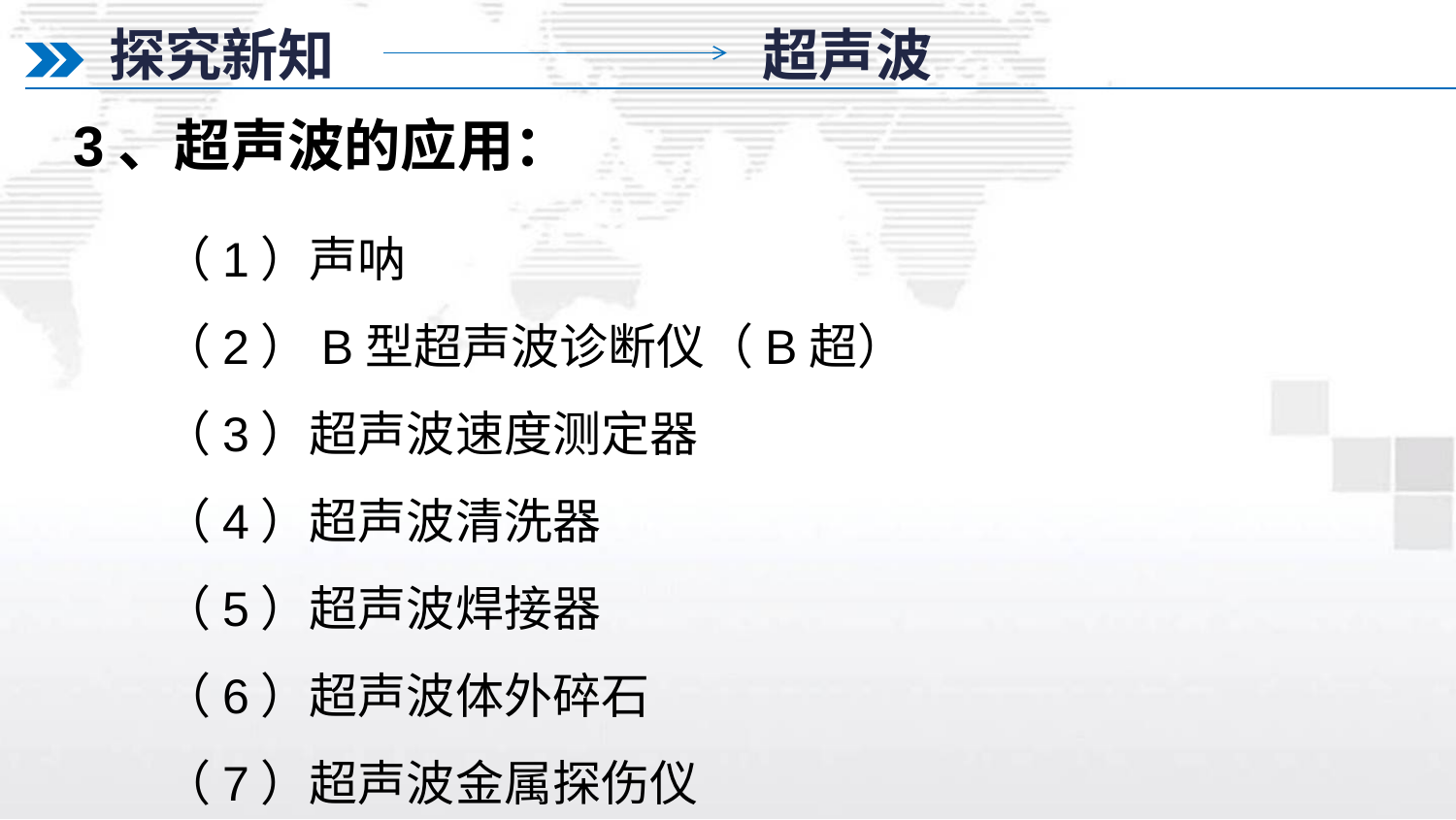

# 探究新知
超声波
3、超声波的应用：
（1）声呐
（2）B型超声波诊断仪（B超）
（3）超声波速度测定器
（4）超声波清洗器
（5）超声波焊接器
（6）超声波体外碎石
（7）超声波金属探伤仪